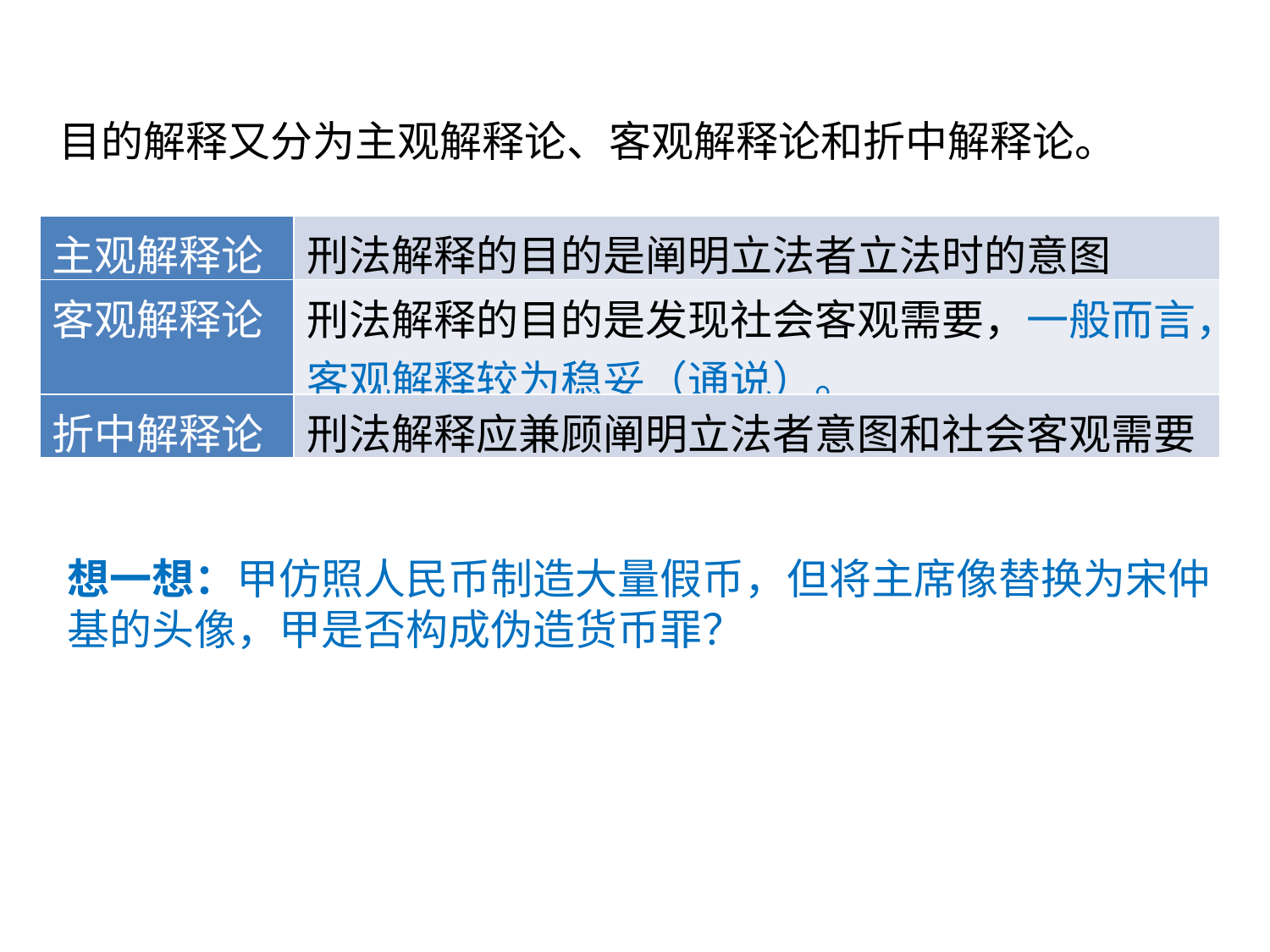

目的解释又分为主观解释论、客观解释论和折中解释论。
| 主观解释论 | 刑法解释的目的是阐明立法者立法时的意图 |
| --- | --- |
| 客观解释论 | 刑法解释的目的是发现社会客观需要，一般而言，客观解释较为稳妥（通说）。 |
| 折中解释论 | 刑法解释应兼顾阐明立法者意图和社会客观需要 |
想一想：甲仿照人民币制造大量假币，但将主席像替换为宋仲基的头像，甲是否构成伪造货币罪？